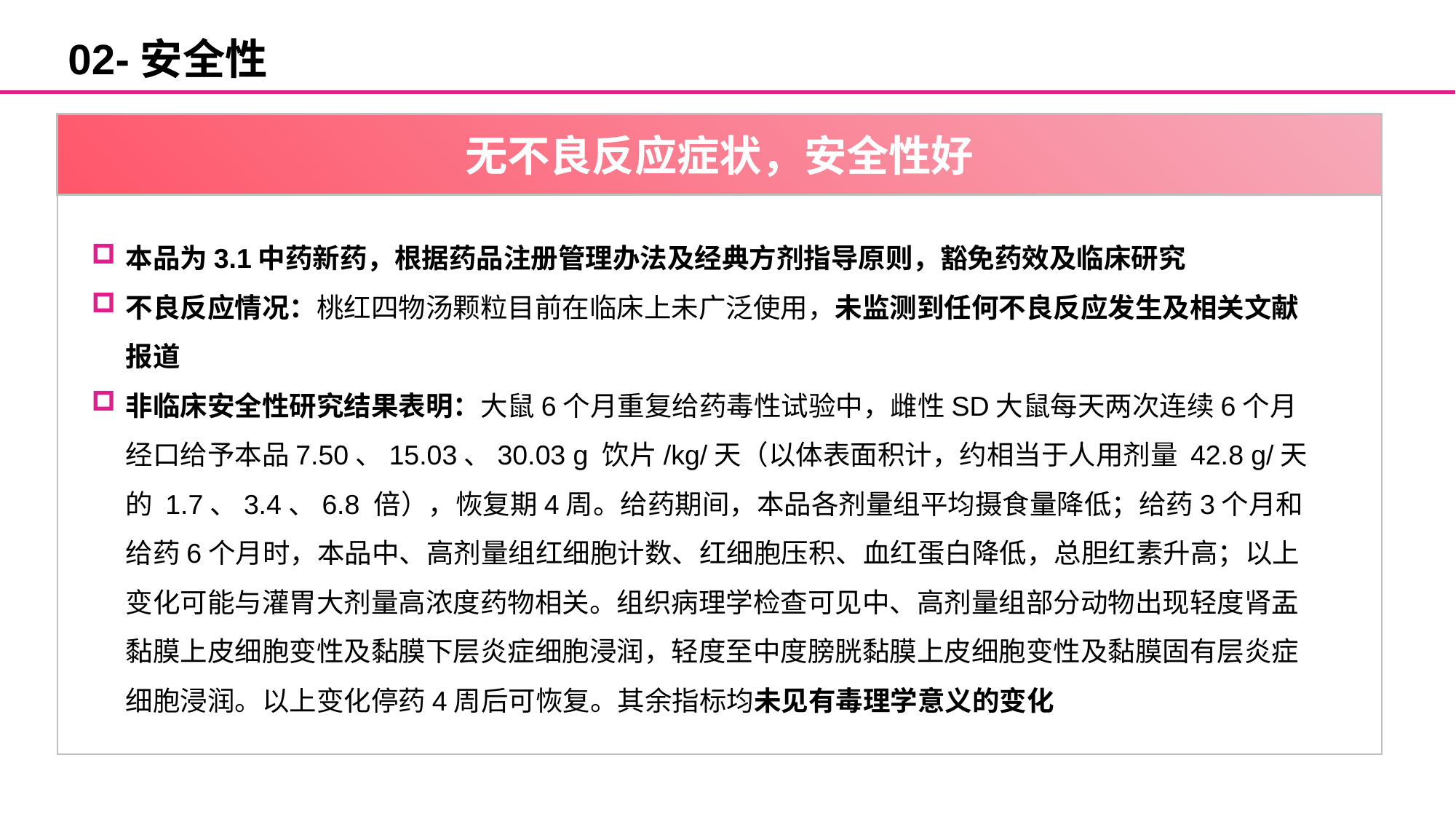

02-安全性
无不良反应症状，安全性好

本品为3.1中药新药，根据药品注册管理办法及经典方剂指导原则，豁免药效及临床研究
不良反应情况：桃红四物汤颗粒目前在临床上未广泛使用，未监测到任何不良反应发生及相关文献报道
非临床安全性研究结果表明：大鼠6个月重复给药毒性试验中，雌性SD大鼠每天两次连续6个月经口给予本品7.50、15.03、30.03 g 饮片/kg/天（以体表面积计，约相当于人用剂量 42.8 g/天的 1.7、3.4、6.8 倍），恢复期4周。给药期间，本品各剂量组平均摄食量降低；给药3个月和给药6个月时，本品中、高剂量组红细胞计数、红细胞压积、血红蛋白降低，总胆红素升高；以上变化可能与灌胃大剂量高浓度药物相关。组织病理学检查可见中、高剂量组部分动物出现轻度肾盂黏膜上皮细胞变性及黏膜下层炎症细胞浸润，轻度至中度膀胱黏膜上皮细胞变性及黏膜固有层炎症细胞浸润。以上变化停药4周后可恢复。其余指标均未见有毒理学意义的变化